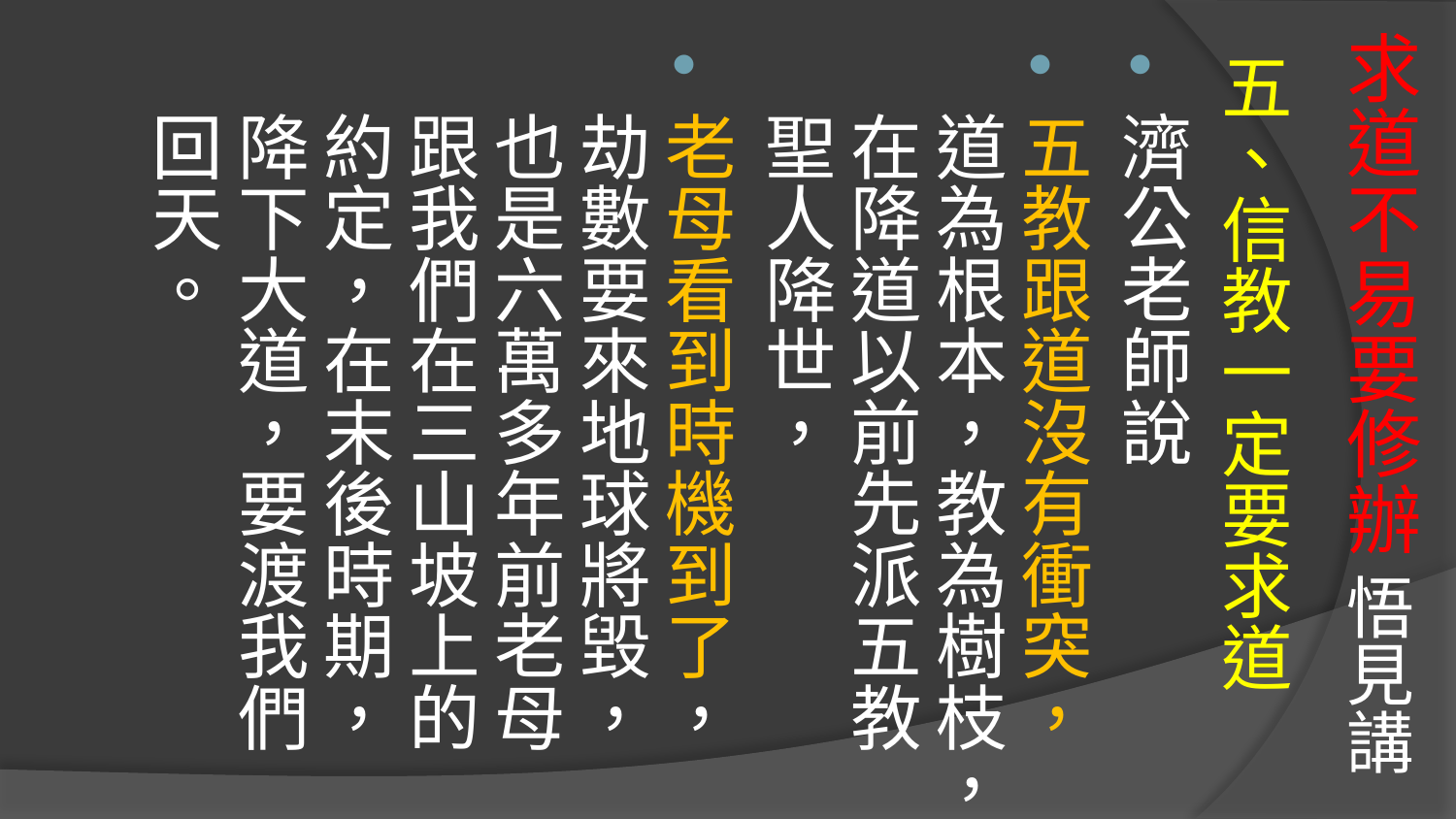

# 求道不易要修辦 悟見講
五、信教一定要求道
濟公老師說
五教跟道沒有衝突，道為根本，教為樹枝，在降道以前先派五教聖人降世，
老母看到時機到了，劫數要來地球將毀，也是六萬多年前老母跟我們在三山坡上的約定，在末後時期，降下大道，要渡我們回天。